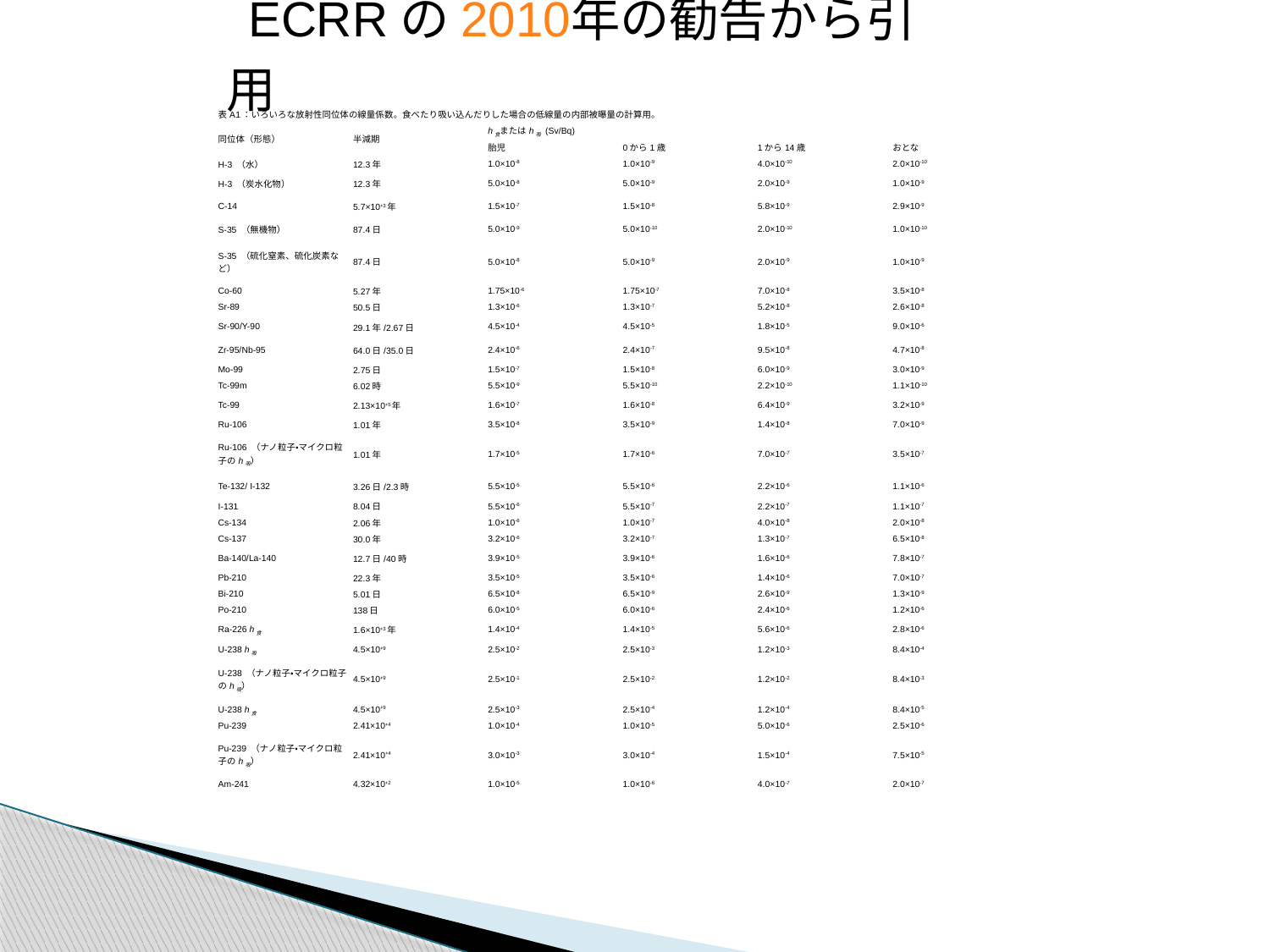

ECRRの2010年の勧告から引用
| 表A1：いろいろな放射性同位体の線量係数。食べたり吸い込んだりした場合の低線量の内部被曝量の計算用。 |  |  |  |  |  |
| --- | --- | --- | --- | --- | --- |
| 同位体（形態） | 半減期 | h食またはh吸 (Sv/Bq) |  |  |  |
|  |  | 胎児 | 0から1歳 | 1から14歳 | おとな |
| H-3 （水） | 12.3年 | 1.0×10-8 | 1.0×10-9 | 4.0×10-10 | 2.0×10-10 |
| H-3 （炭水化物） | 12.3年 | 5.0×10-8 | 5.0×10-9 | 2.0×10-9 | 1.0×10-9 |
| C-14 | 5.7×10+3年 | 1.5×10-7 | 1.5×10-8 | 5.8×10-9 | 2.9×10-9 |
| S-35 （無機物） | 87.4日 | 5.0×10-9 | 5.0×10-10 | 2.0×10-10 | 1.0×10-10 |
| S-35 （硫化窒素、硫化炭素など） | 87.4日 | 5.0×10-8 | 5.0×10-9 | 2.0×10-9 | 1.0×10-9 |
| Co-60 | 5.27年 | 1.75×10-6 | 1.75×10-7 | 7.0×10-8 | 3.5×10-8 |
| Sr-89 | 50.5日 | 1.3×10-6 | 1.3×10-7 | 5.2×10-8 | 2.6×10-8 |
| Sr-90/Y-90 | 29.1年/2.67日 | 4.5×10-4 | 4.5×10-5 | 1.8×10-5 | 9.0×10-6 |
| Zr-95/Nb-95 | 64.0日/35.0日 | 2.4×10-6 | 2.4×10-7 | 9.5×10-8 | 4.7×10-8 |
| Mo-99 | 2.75日 | 1.5×10-7 | 1.5×10-8 | 6.0×10-9 | 3.0×10-9 |
| Tc-99m | 6.02時 | 5.5×10-9 | 5.5×10-10 | 2.2×10-10 | 1.1×10-10 |
| Tc-99 | 2.13×10+5年 | 1.6×10-7 | 1.6×10-8 | 6.4×10-9 | 3.2×10-9 |
| Ru-106 | 1.01年 | 3.5×10-8 | 3.5×10-9 | 1.4×10-8 | 7.0×10-9 |
| Ru-106 （ナノ粒子・マイクロ粒子のh吸） | 1.01年 | 1.7×10-5 | 1.7×10-6 | 7.0×10-7 | 3.5×10-7 |
| Te-132/ I-132 | 3.26日/2.3時 | 5.5×10-5 | 5.5×10-6 | 2.2×10-6 | 1.1×10-6 |
| I-131 | 8.04日 | 5.5×10-6 | 5.5×10-7 | 2.2×10-7 | 1.1×10-7 |
| Cs-134 | 2.06年 | 1.0×10-6 | 1.0×10-7 | 4.0×10-8 | 2.0×10-8 |
| Cs-137 | 30.0年 | 3.2×10-6 | 3.2×10-7 | 1.3×10-7 | 6.5×10-8 |
| Ba-140/La-140 | 12.7日/40時 | 3.9×10-5 | 3.9×10-6 | 1.6×10-6 | 7.8×10-7 |
| Pb-210 | 22.3年 | 3.5×10-5 | 3.5×10-6 | 1.4×10-6 | 7.0×10-7 |
| Bi-210 | 5.01日 | 6.5×10-8 | 6.5×10-9 | 2.6×10-9 | 1.3×10-9 |
| Po-210 | 138日 | 6.0×10-5 | 6.0×10-6 | 2.4×10-6 | 1.2×10-6 |
| Ra-226 h食 | 1.6×10+3年 | 1.4×10-4 | 1.4×10-5 | 5.6×10-6 | 2.8×10-6 |
| U-238 h吸 | 4.5×10+9 | 2.5×10-2 | 2.5×10-3 | 1.2×10-3 | 8.4×10-4 |
| U-238 （ナノ粒子・マイクロ粒子のh吸） | 4.5×10+9 | 2.5×10-1 | 2.5×10-2 | 1.2×10-2 | 8.4×10-3 |
| U-238 h食 | 4.5×10+9 | 2.5×10-3 | 2.5×10-4 | 1.2×10-4 | 8.4×10-5 |
| Pu-239 | 2.41×10+4 | 1.0×10-4 | 1.0×10-5 | 5.0×10-6 | 2.5×10-6 |
| Pu-239 （ナノ粒子・マイクロ粒子のh吸） | 2.41×10+4 | 3.0×10-3 | 3.0×10-4 | 1.5×10-4 | 7.5×10-5 |
| Am-241 | 4.32×10+2 | 1.0×10-5 | 1.0×10-6 | 4.0×10-7 | 2.0×10-7 |